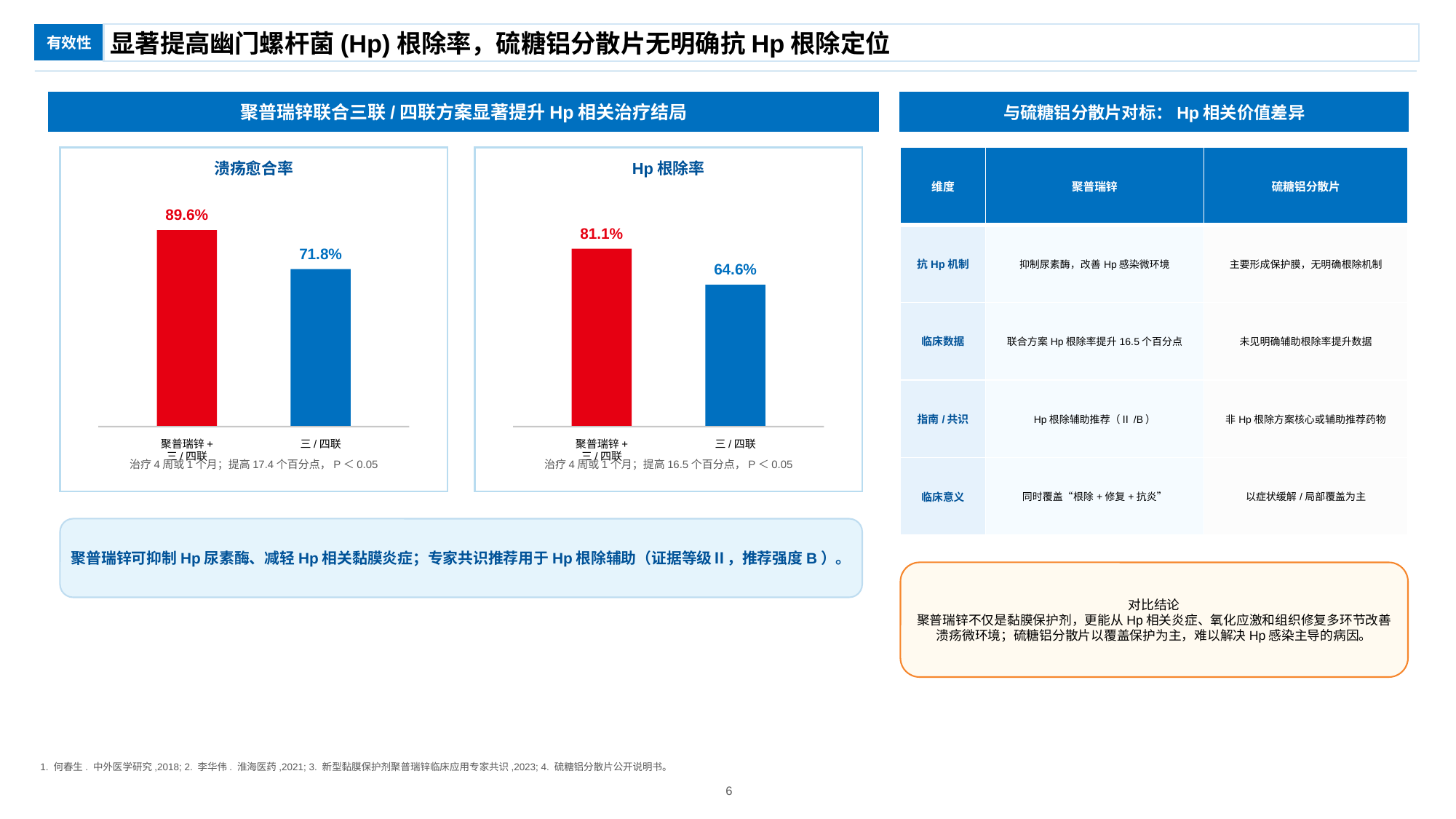

显著提高幽门螺杆菌(Hp)根除率，硫糖铝分散片无明确抗Hp根除定位
有效性

聚普瑞锌联合三联/四联方案显著提升Hp相关治疗结局
与硫糖铝分散片对标：Hp相关价值差异

| 维度 | 聚普瑞锌 | 硫糖铝分散片 |
| --- | --- | --- |
| 抗Hp机制 | 抑制尿素酶，改善Hp感染微环境 | 主要形成保护膜，无明确根除机制 |
| 临床数据 | 联合方案Hp根除率提升16.5个百分点 | 未见明确辅助根除率提升数据 |
| 指南/共识 | Hp根除辅助推荐（Ⅱ/B） | 非Hp根除方案核心或辅助推荐药物 |
| 临床意义 | 同时覆盖“根除+修复+抗炎” | 以症状缓解/局部覆盖为主 |
溃疡愈合率
Hp根除率
89.6%
81.1%

71.8%

64.6%

聚普瑞锌+
三/四联
三/四联
聚普瑞锌+
三/四联
三/四联
治疗4周或1个月；提高17.4个百分点，P＜0.05
治疗4周或1个月；提高16.5个百分点，P＜0.05
聚普瑞锌可抑制Hp尿素酶、减轻Hp相关黏膜炎症；专家共识推荐用于Hp根除辅助（证据等级Ⅱ，推荐强度B）。
对比结论
聚普瑞锌不仅是黏膜保护剂，更能从Hp相关炎症、氧化应激和组织修复多环节改善溃疡微环境；硫糖铝分散片以覆盖保护为主，难以解决Hp感染主导的病因。
1. 何春生. 中外医学研究,2018; 2. 李华伟. 淮海医药,2021; 3. 新型黏膜保护剂聚普瑞锌临床应用专家共识,2023; 4. 硫糖铝分散片公开说明书。
6